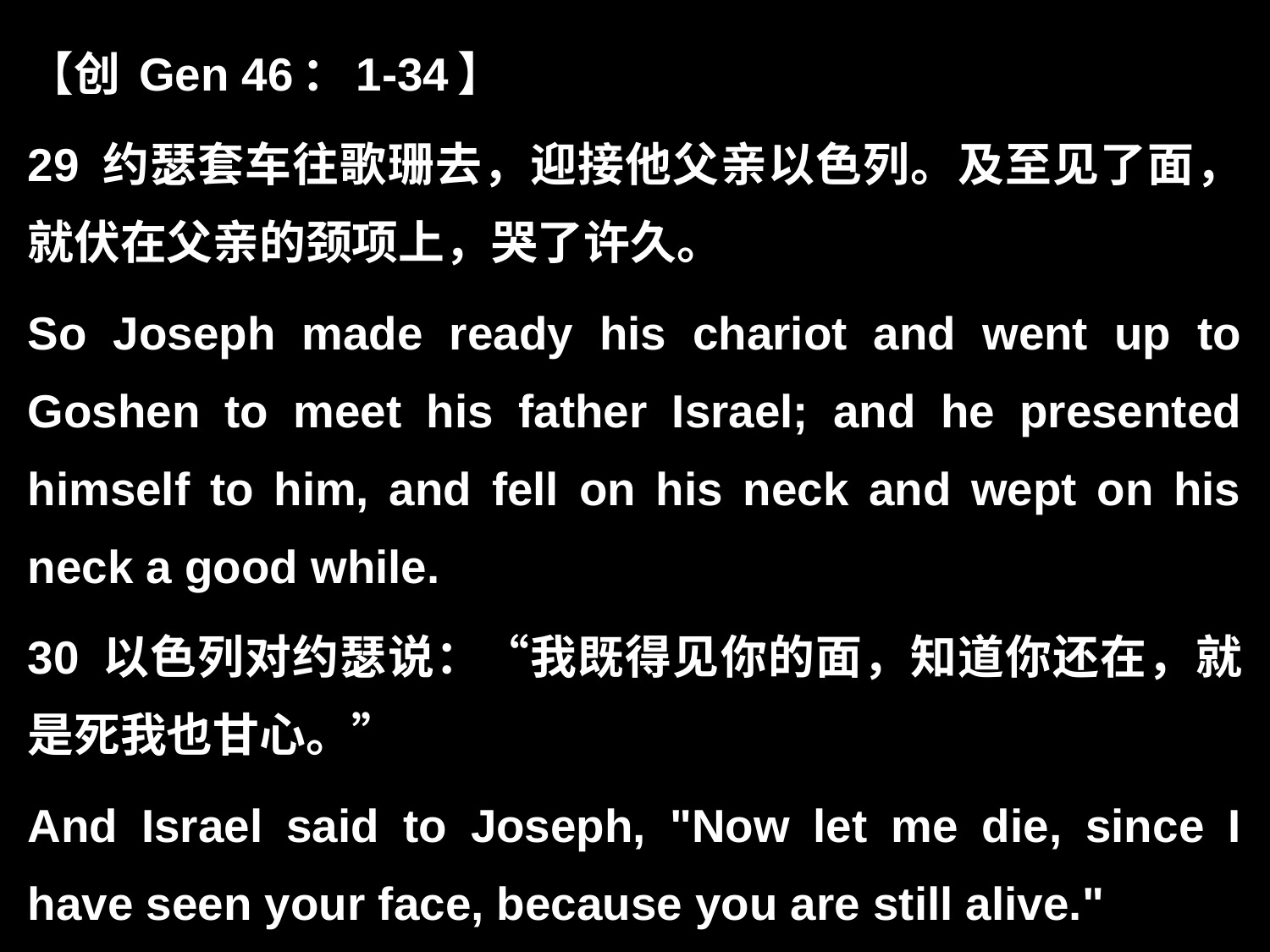

【创 Gen 46：1-34】
29 约瑟套车往歌珊去，迎接他父亲以色列。及至见了面，就伏在父亲的颈项上，哭了许久。
So Joseph made ready his chariot and went up to Goshen to meet his father Israel; and he presented himself to him, and fell on his neck and wept on his neck a good while.
30 以色列对约瑟说：“我既得见你的面，知道你还在，就是死我也甘心。”
And Israel said to Joseph, "Now let me die, since I have seen your face, because you are still alive."